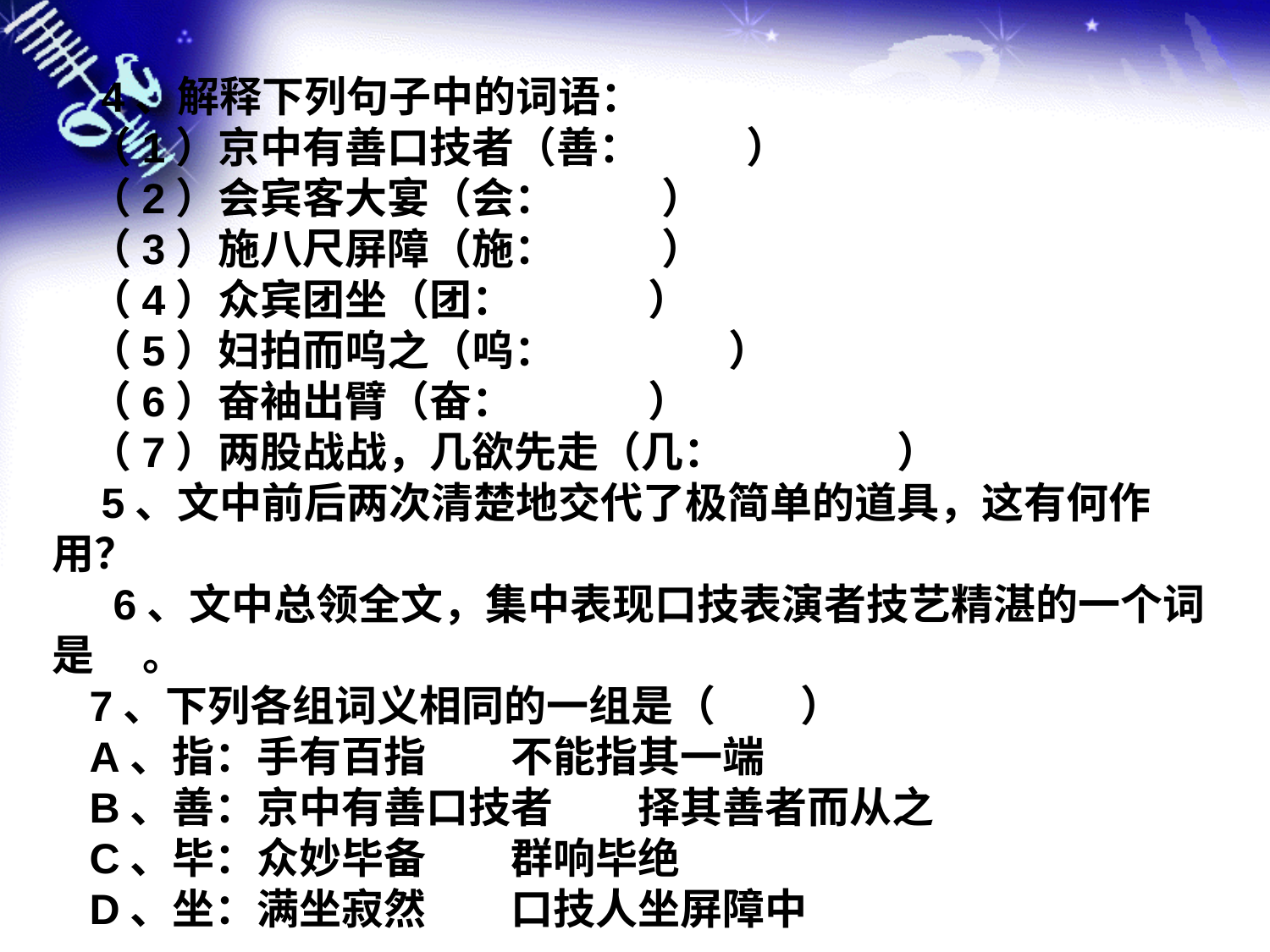

4、解释下列句子中的词语：
（1）京中有善口技者（善：           ）
（2）会宾客大宴（会：           ）
（3）施八尺屏障（施：           ）
（4）众宾团坐（团：              ）
（5）妇拍而呜之（呜：                  ）
（6）奋袖出臂（奋：              ）
（7）两股战战，几欲先走（几：                  ）
 5、文中前后两次清楚地交代了极简单的道具，这有何作用？
  6、文中总领全文，集中表现口技表演者技艺精湛的一个词是     。
7、下列各组词义相同的一组是（　　）
A、指：手有百指　　不能指其一端
B、善：京中有善口技者　　择其善者而从之
C、毕：众妙毕备　　群响毕绝
D、坐：满坐寂然　　口技人坐屏障中